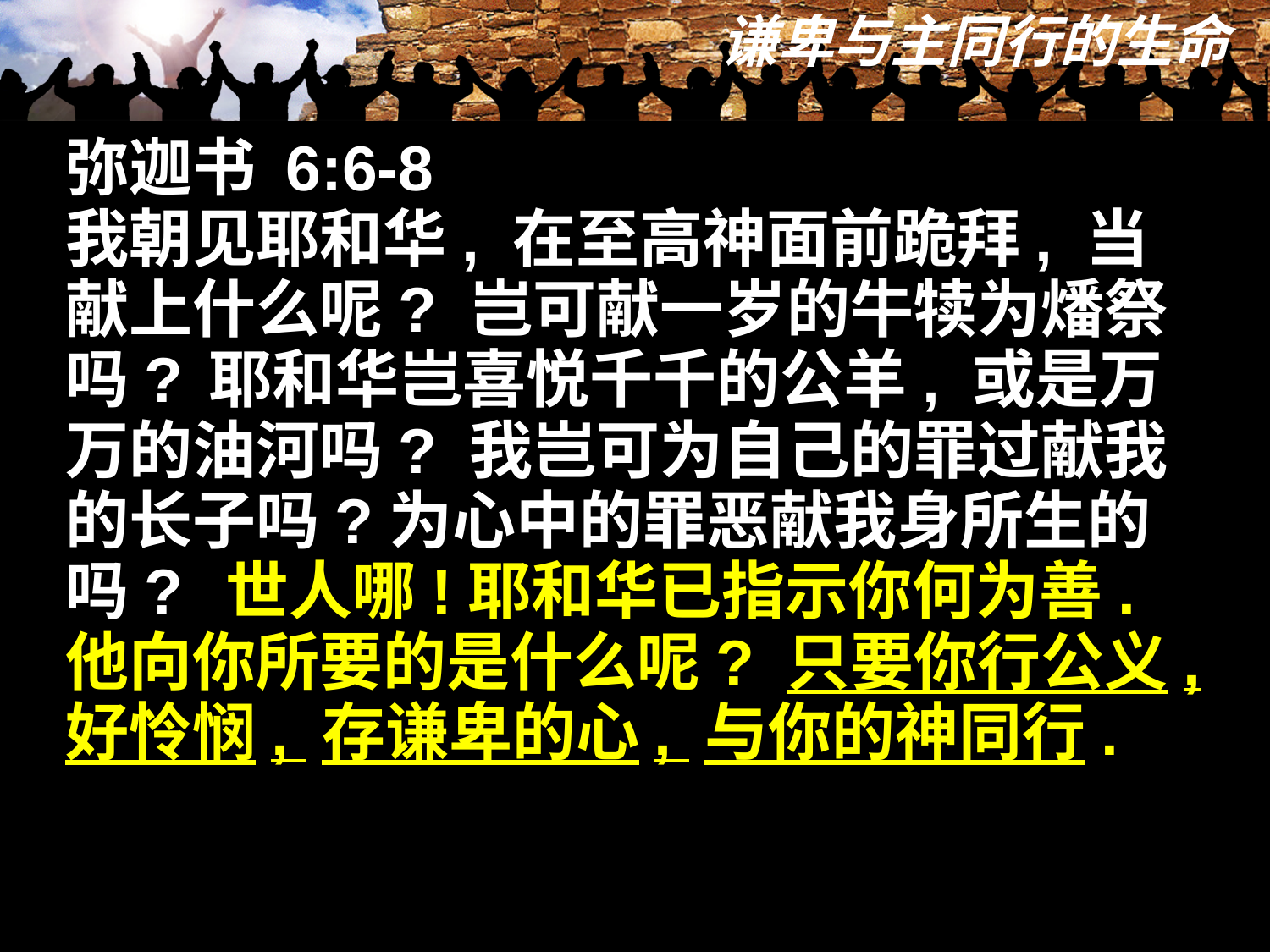

弥迦书 6:6-8
我朝见耶和华, 在至高神面前跪拜, 当献上什么呢? 岂可献一岁的牛犊为燔祭吗? 耶和华岂喜悦千千的公羊, 或是万万的油河吗? 我岂可为自己的罪过献我的长子吗?为心中的罪恶献我身所生的吗?  世人哪!耶和华已指示你何为善. 他向你所要的是什么呢? 只要你行公义, 好怜悯, 存谦卑的心, 与你的神同行.